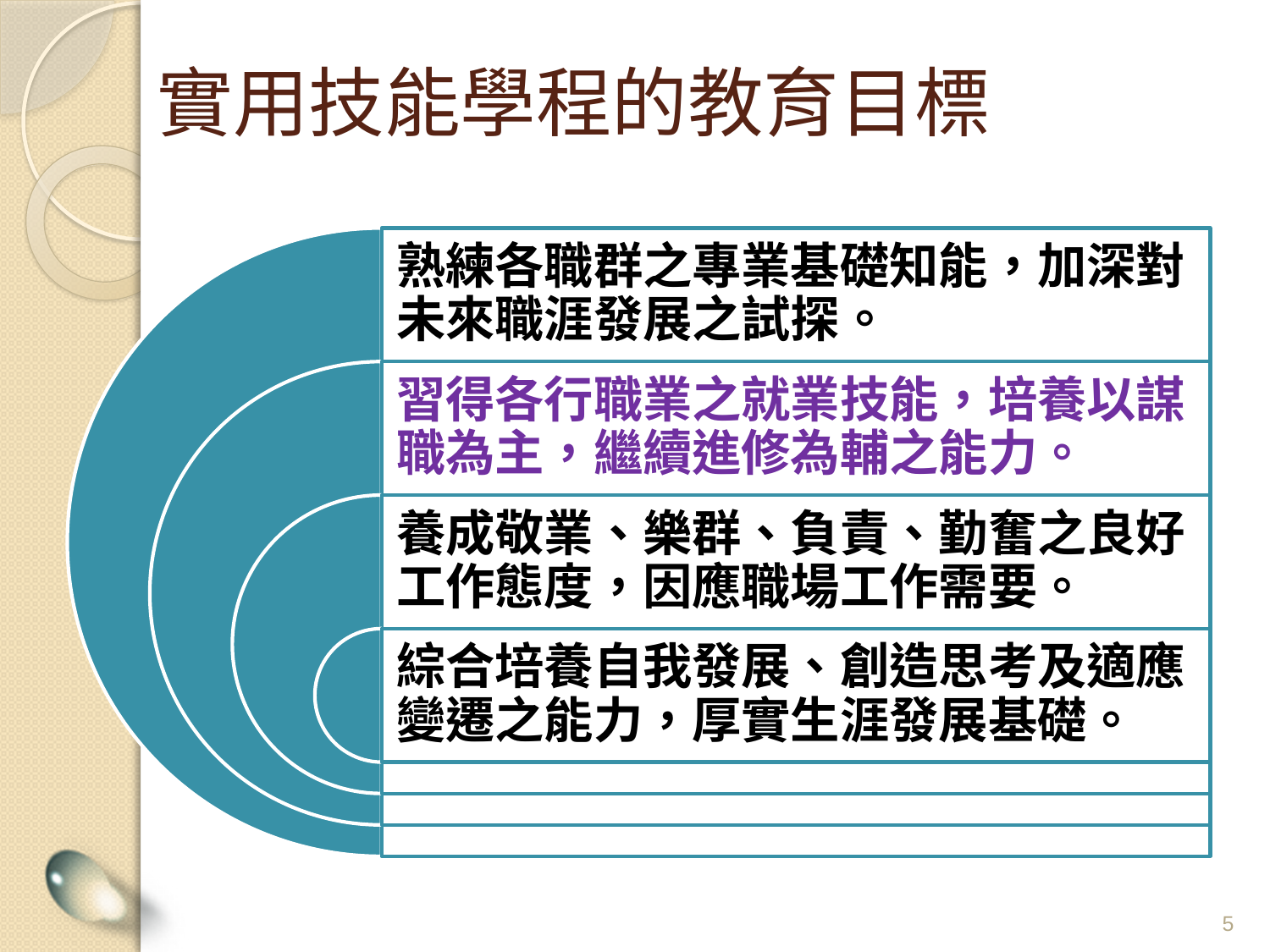

實用技能學程的教育目標
熟練各職群之專業基礎知能，加深對未來職涯發展之試探。
習得各行職業之就業技能，培養以謀職為主，繼續進修為輔之能力。
養成敬業、樂群、負責、勤奮之良好工作態度，因應職場工作需要。
綜合培養自我發展、創造思考及適應變遷之能力，厚實生涯發展基礎。
5